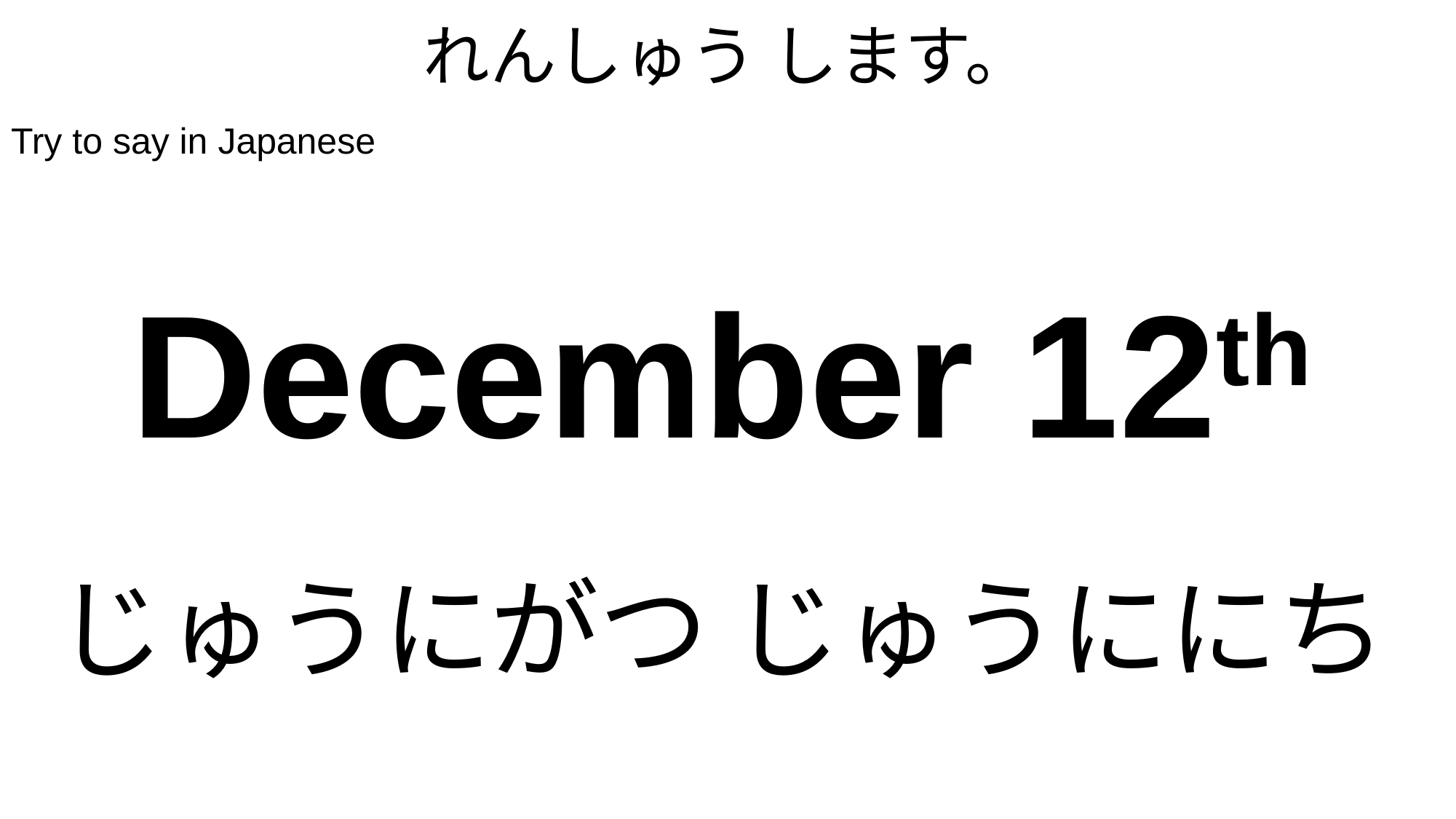

# れんしゅう します。
Try to say in Japanese
| December 12th |
| --- |
| じゅうにがつ じゅうににち |